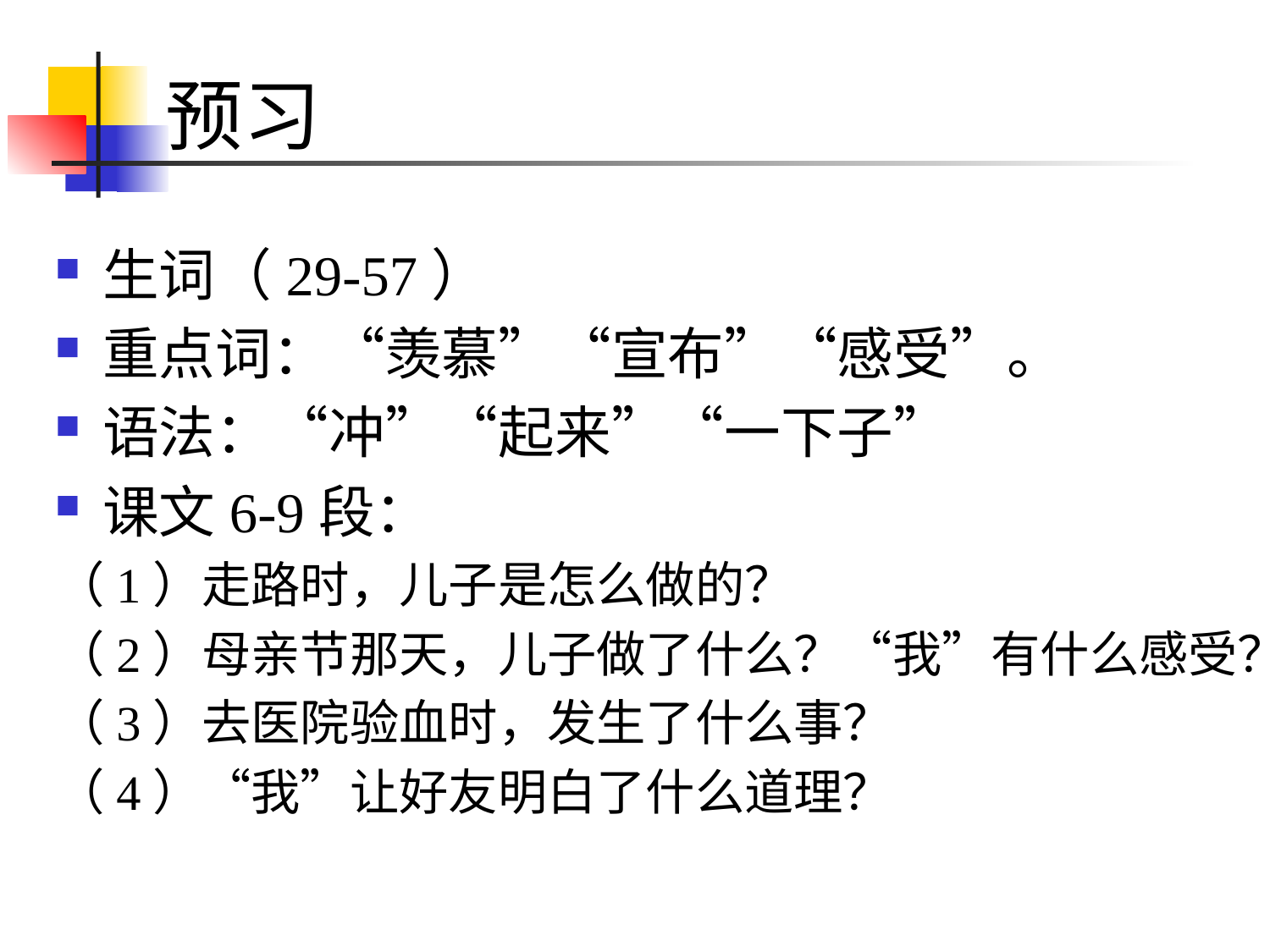

# 预习
生词（29-57）
重点词：“羡慕”“宣布”“感受”。
语法：“冲”“起来”“一下子”
课文6-9段：
（1）走路时，儿子是怎么做的？
（2）母亲节那天，儿子做了什么？“我”有什么感受？
（3）去医院验血时，发生了什么事？
（4）“我”让好友明白了什么道理？